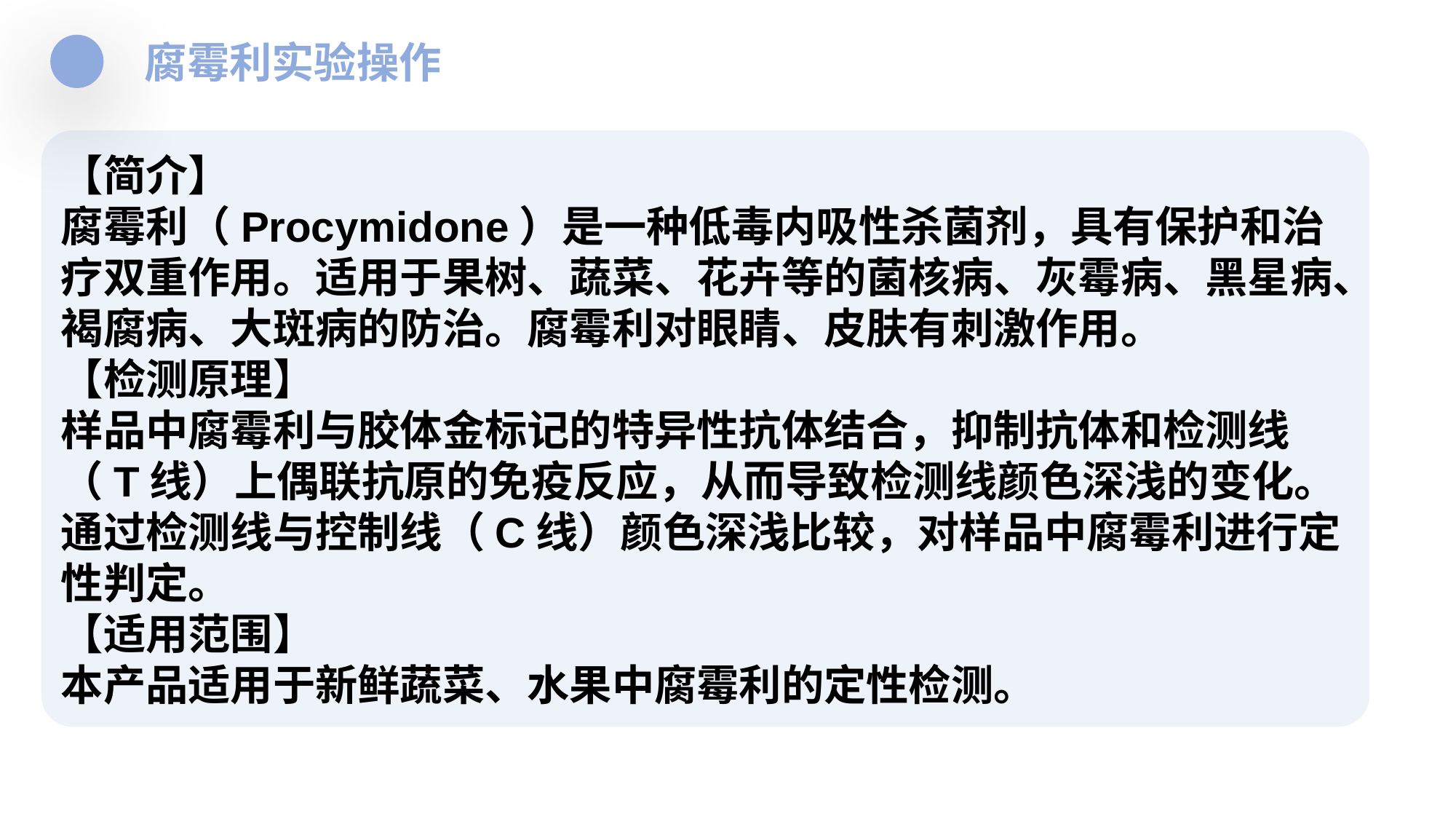

腐霉利实验操作

【简介】
腐霉利（Procymidone）是一种低毒内吸性杀菌剂，具有保护和治疗双重作用。适用于果树、蔬菜、花卉等的菌核病、灰霉病、黑星病、褐腐病、大斑病的防治。腐霉利对眼睛、皮肤有刺激作用。
【检测原理】
样品中腐霉利与胶体金标记的特异性抗体结合，抑制抗体和检测线（T线）上偶联抗原的免疫反应，从而导致检测线颜色深浅的变化。通过检测线与控制线（C线）颜色深浅比较，对样品中腐霉利进行定性判定。
【适用范围】
本产品适用于新鲜蔬菜、水果中腐霉利的定性检测。